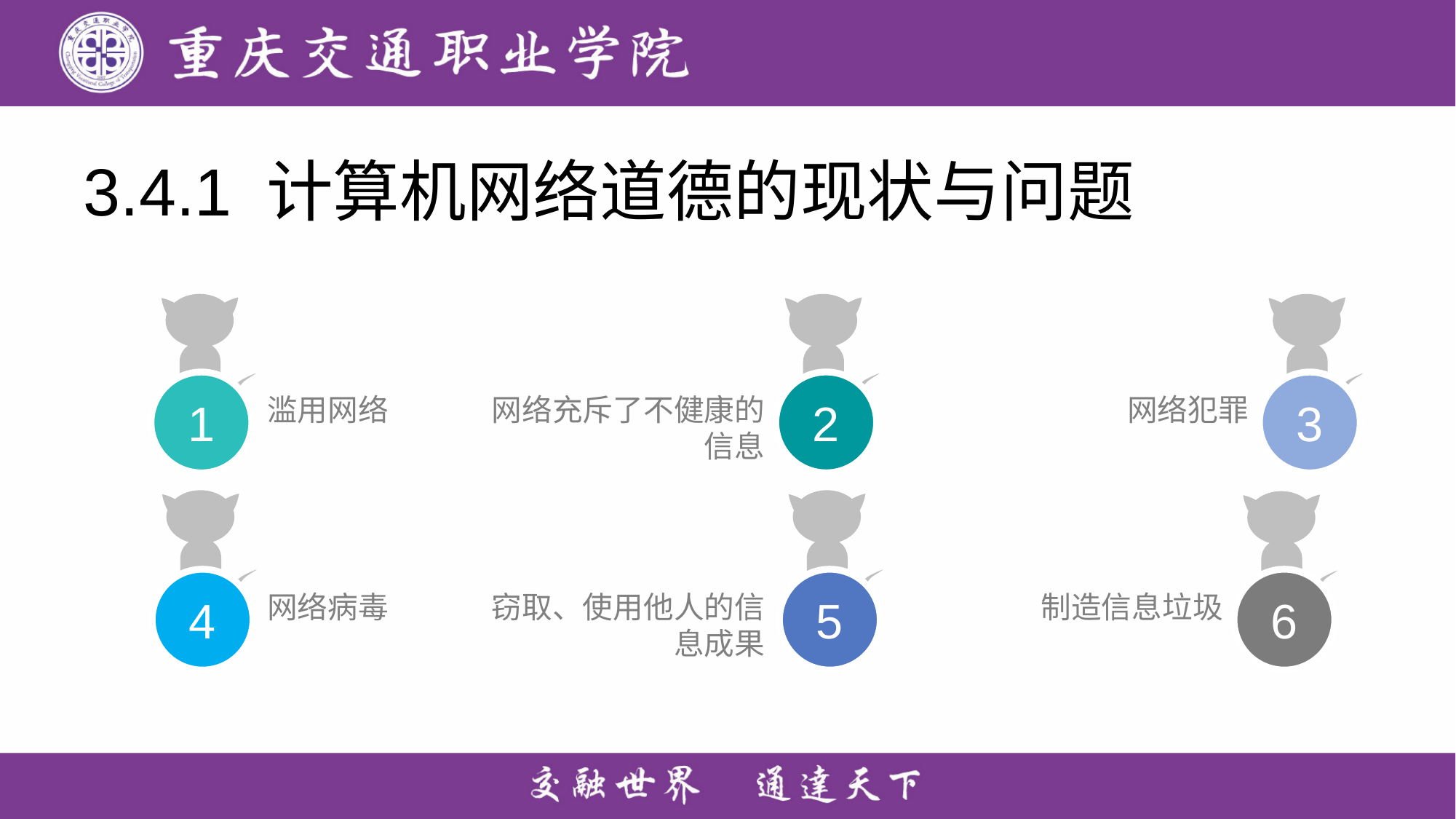

# 3.4.1 计算机网络道德的现状与问题

2
网络充斥了不健康的信息

3
网络犯罪

1
滥用网络

5
窃取、使用他人的信息成果

4
网络病毒

6
制造信息垃圾